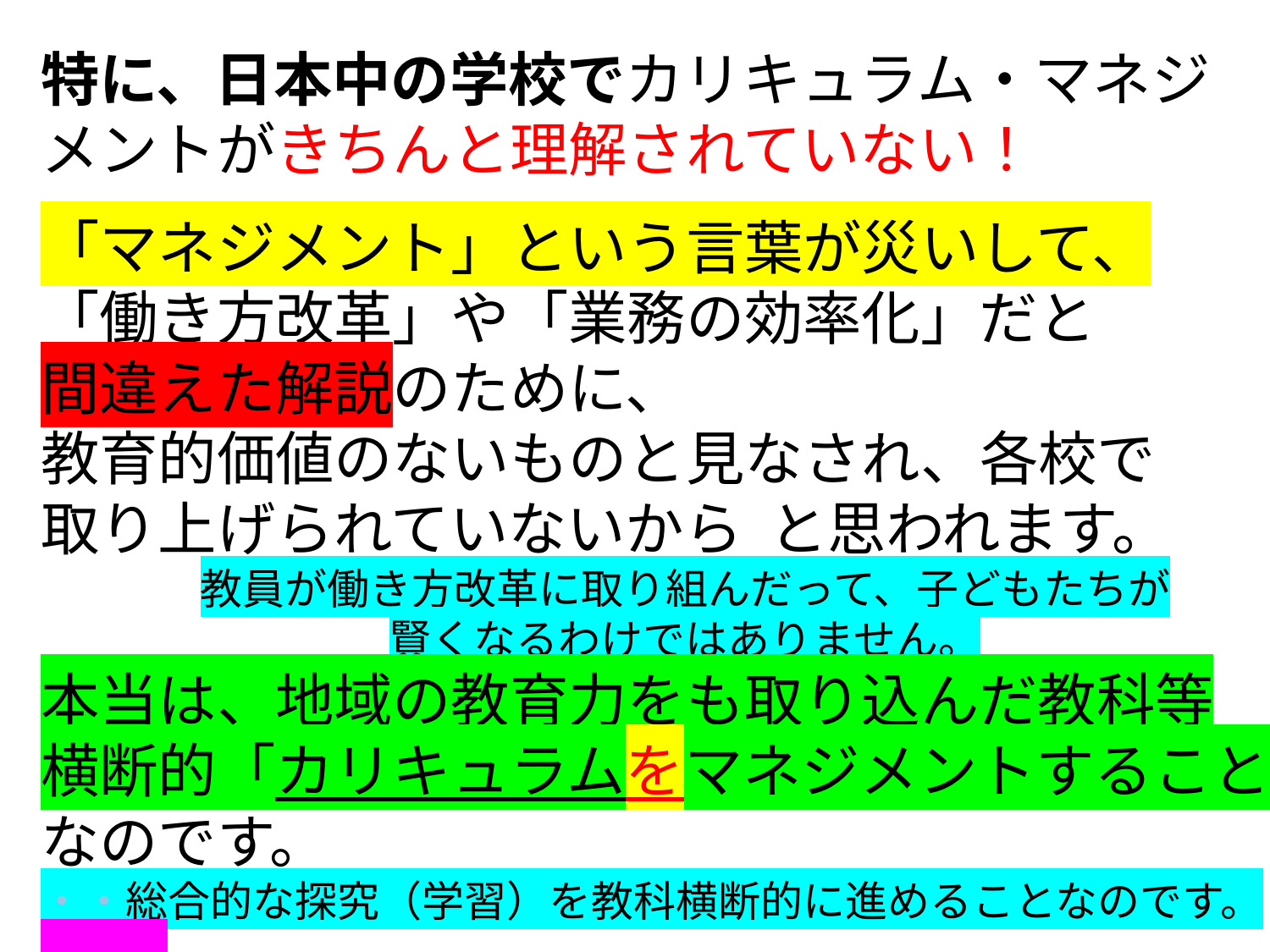

特に、日本中の学校でカリキュラム・マネジ
メントがきちんと理解されていない！

「マネジメント」という言葉が災いして、
「働き方改革」や「業務の効率化」だと
間違えた解説のために、
教育的価値のないものと見なされ、各校で
取り上げられていないから  と思われます。
教員が働き方改革に取り組んだって、子どもたちが
賢くなるわけではありません。
本当は、地域の教育力をも取り込んだ教科等
横断的「カリキュラムをマネジメントすること」
なのです。
・・総合的な探究（学習）を教科横断的に進めることなのです。